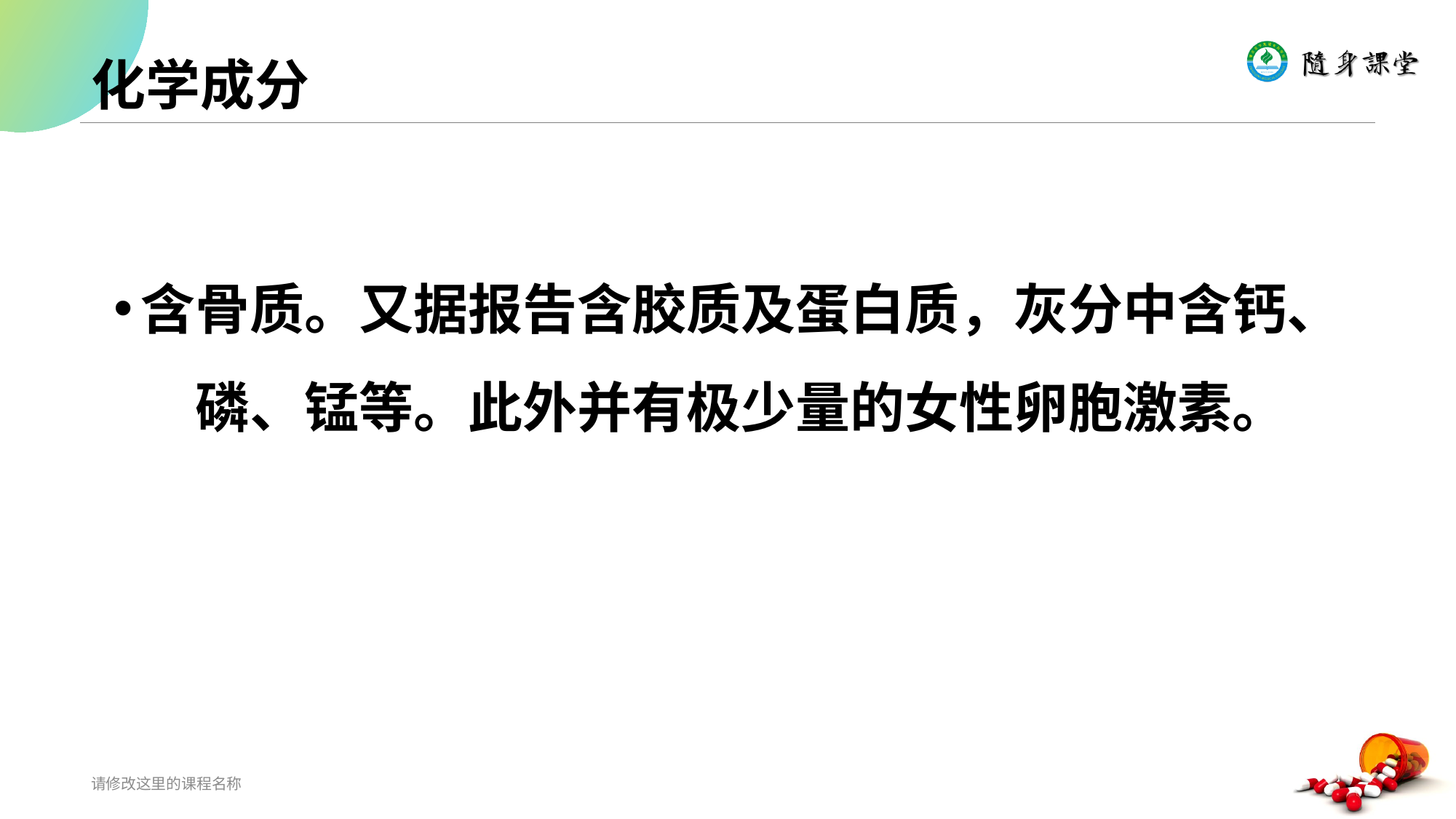

# 化学成分

含骨质。又据报告含胶质及蛋白质，灰分中含钙、磷、锰等。此外并有极少量的女性卵胞激素。

请修改这里的课程名称
16